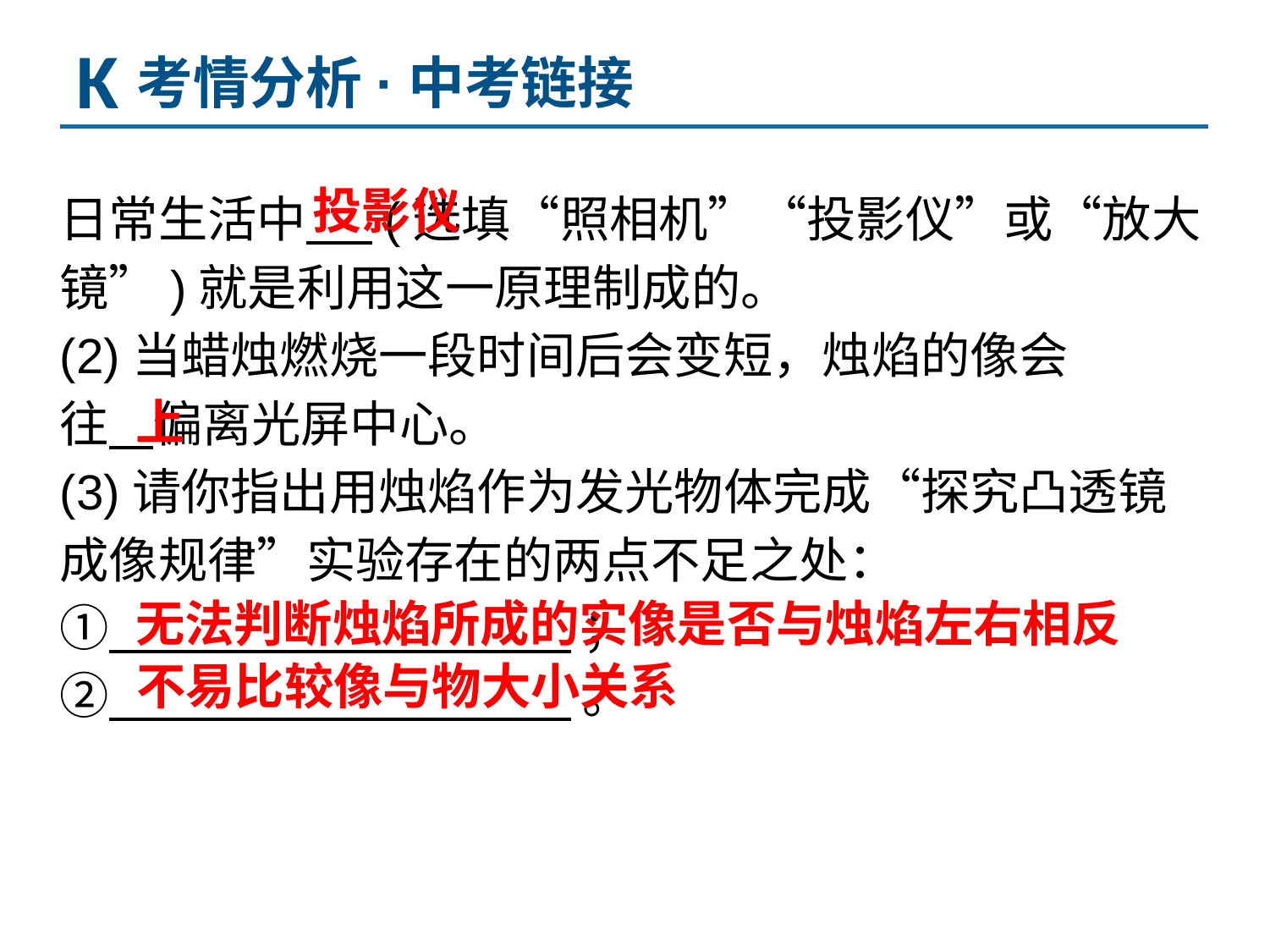

K
考情分析·中考链接
日常生活中      (选填“照相机”“投影仪”或“放大镜”)就是利用这一原理制成的。
(2)当蜡烛燃烧一段时间后会变短，烛焰的像会
往    偏离光屏中心。
(3)请你指出用烛焰作为发光物体完成“探究凸透镜成像规律”实验存在的两点不足之处：
①                                          ；
②                                          。
投影仪
上
无法判断烛焰所成的实像是否与烛焰左右相反
不易比较像与物大小关系